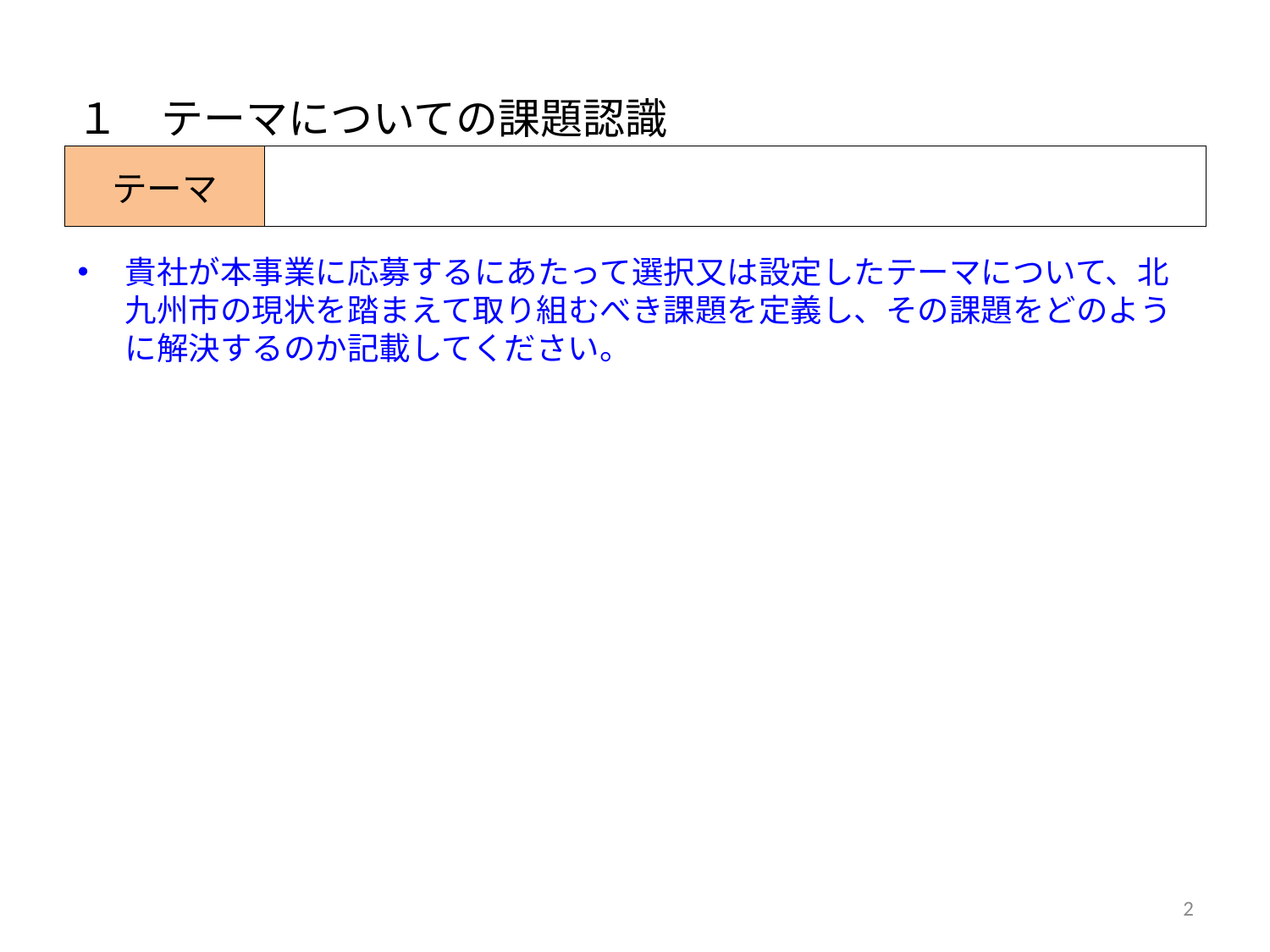

# １　テーマについての課題認識
| テーマ |  |
| --- | --- |
貴社が本事業に応募するにあたって選択又は設定したテーマについて、北九州市の現状を踏まえて取り組むべき課題を定義し、その課題をどのように解決するのか記載してください。
2